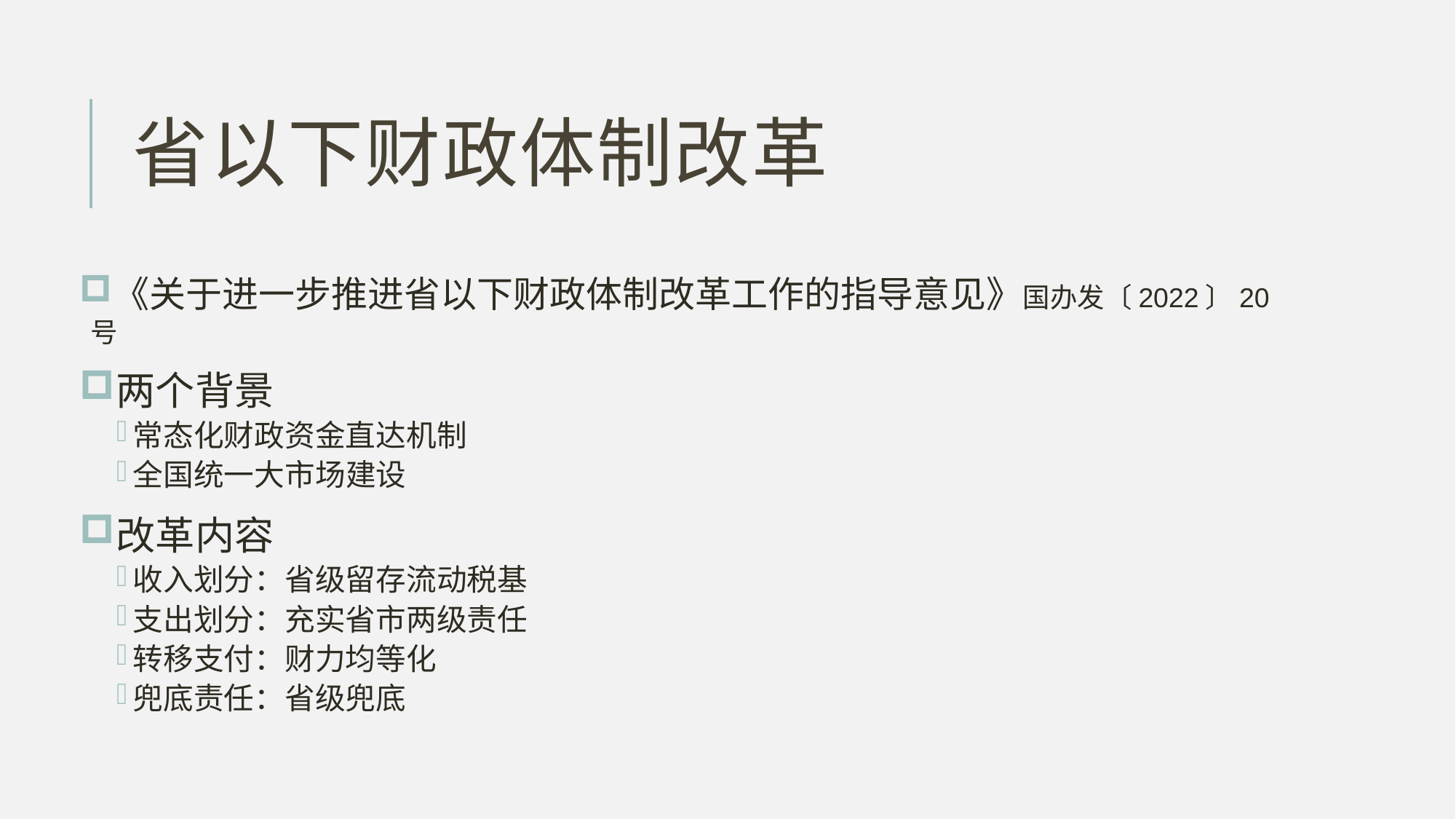

# 省以下财政体制改革
《关于进一步推进省以下财政体制改革工作的指导意见》国办发〔2022〕20号
两个背景
常态化财政资金直达机制
全国统一大市场建设
改革内容
收入划分：省级留存流动税基
支出划分：充实省市两级责任
转移支付：财力均等化
兜底责任：省级兜底